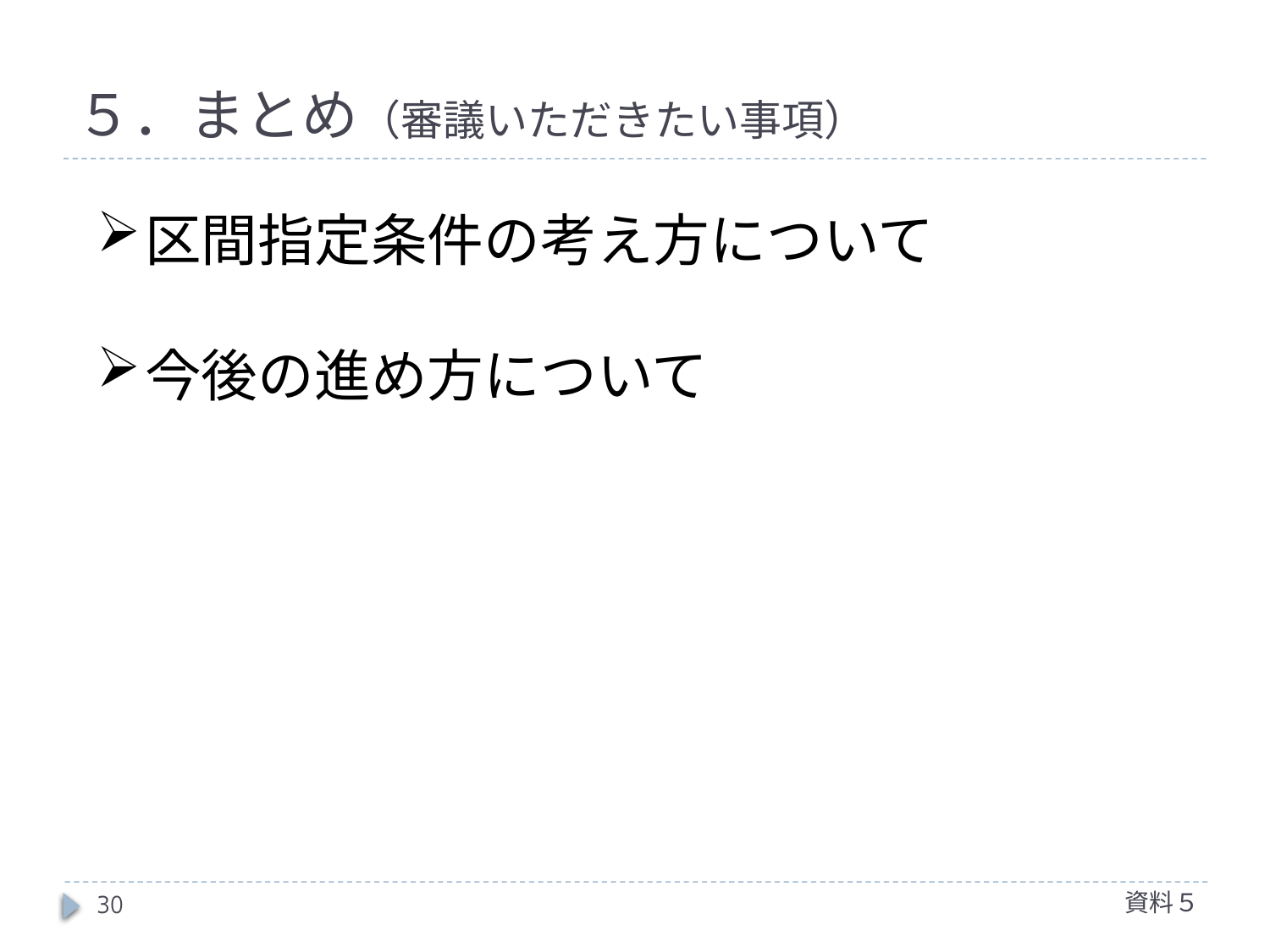

# ５．まとめ（審議いただきたい事項）
区間指定条件の考え方について

今後の進め方について
資料５
30